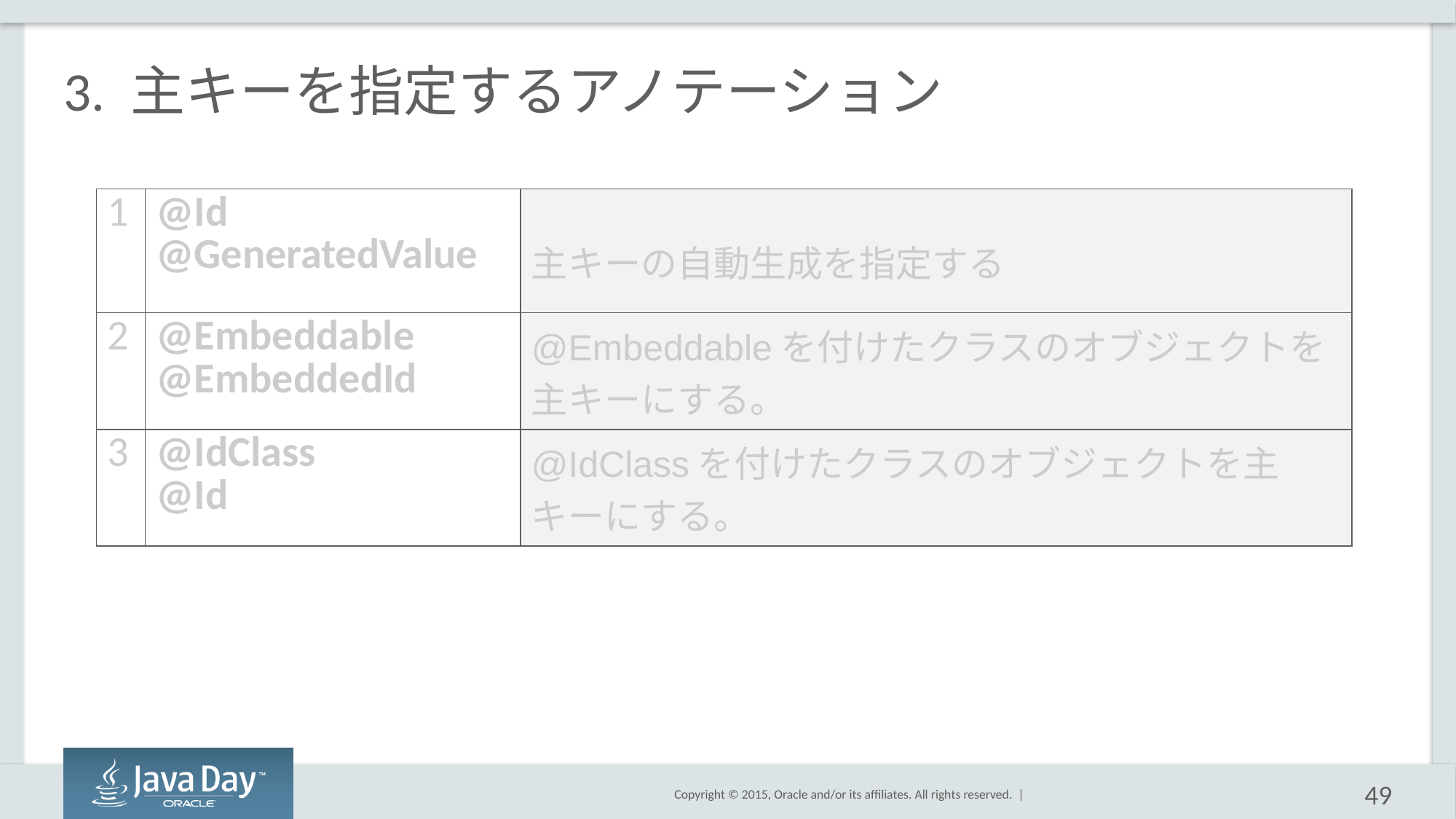

# 3. 主キーを指定するアノテーション
| 1 | @Id @GeneratedValue | 主キーの自動生成を指定する |
| --- | --- | --- |
| 2 | @Embeddable @EmbeddedId | @Embeddableを付けたクラスのオブジェクトを主キーにする。 |
| 3 | @IdClass @Id | @IdClassを付けたクラスのオブジェクトを主キーにする。 |

49